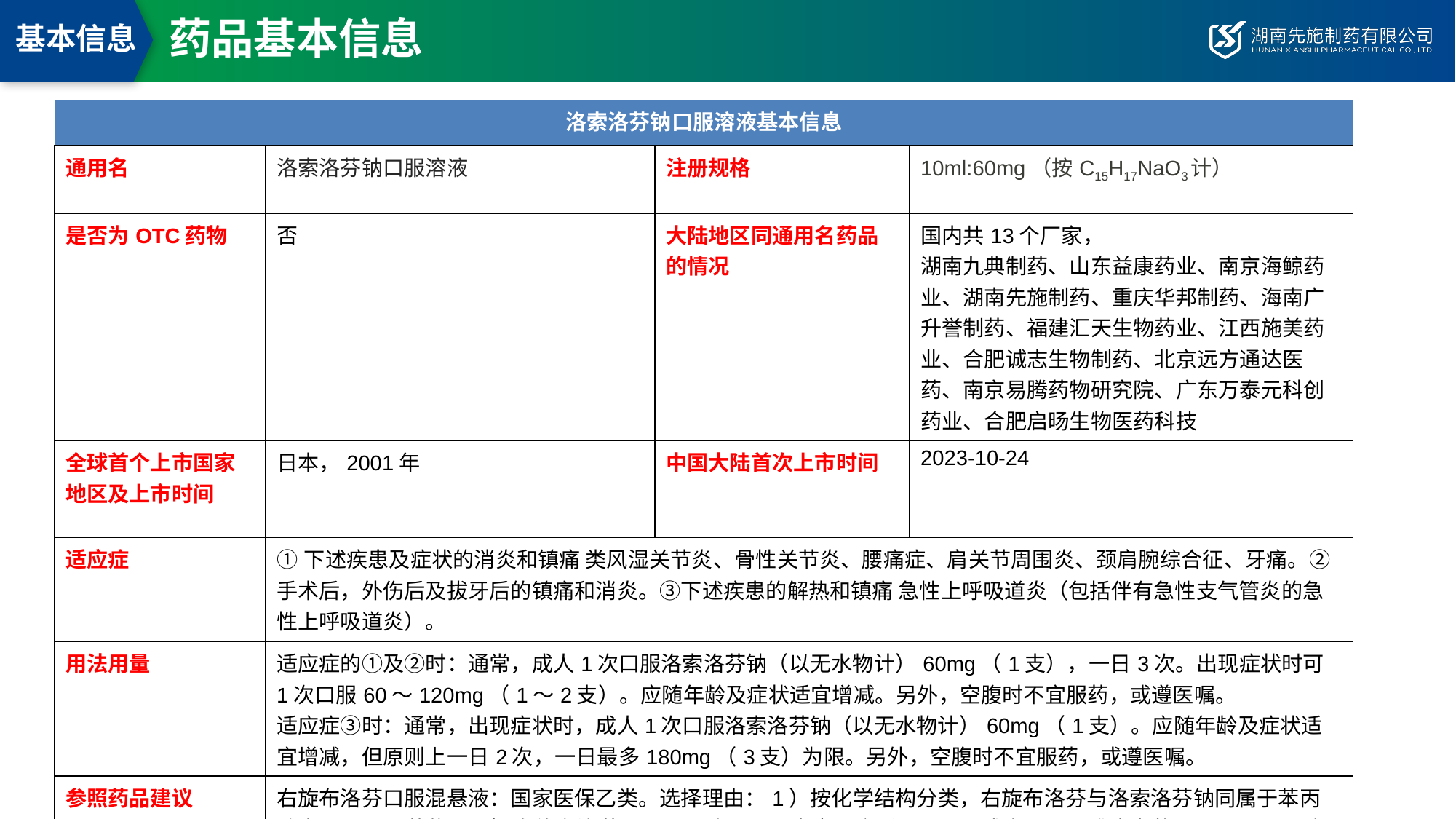

# 药品基本信息
基本信息
| 洛索洛芬钠口服溶液基本信息 |  |  |  |
| --- | --- | --- | --- |
| 通用名 | 洛索洛芬钠口服溶液 | 注册规格 | 10ml:60mg（按C15H17NaO3计） |
| 是否为OTC药物 | 否 | 大陆地区同通用名药品的情况 | 国内共13个厂家， 湖南九典制药、山东益康药业、南京海鲸药业、湖南先施制药、重庆华邦制药、海南广升誉制药、福建汇天生物药业、江西施美药业、合肥诚志生物制药、北京远方通达医药、南京易腾药物研究院、广东万泰元科创药业、合肥启旸生物医药科技 |
| 全球首个上市国家地区及上市时间 | 日本，2001年 | 中国大陆首次上市时间 | 2023-10-24 |
| 适应症 | ①下述疾患及症状的消炎和镇痛 类风湿关节炎、骨性关节炎、腰痛症、肩关节周围炎、颈肩腕综合征、牙痛。②手术后，外伤后及拔牙后的镇痛和消炎。③下述疾患的解热和镇痛 急性上呼吸道炎（包括伴有急性支气管炎的急性上呼吸道炎）。 |  |  |
| 用法用量 | 适应症的①及②时：通常，成人1次口服洛索洛芬钠（以无水物计）60mg（1支），一日3次。出现症状时可1次口服60～120mg（1～2支）。应随年龄及症状适宜增减。另外，空腹时不宜服药，或遵医嘱。 适应症③时：通常，出现症状时，成人1次口服洛索洛芬钠（以无水物计）60mg（1支）。应随年龄及症状适宜增减，但原则上一日2次，一日最多180mg（3支）为限。另外，空腹时不宜服药，或遵医嘱。 |  |  |
| 参照药品建议 | 右旋布洛芬口服混悬液：国家医保乙类。选择理由：1）按化学结构分类，右旋布洛芬与洛索洛芬钠同属于苯丙酸类NSAIDs药物。2）右旋布洛芬口服混悬液是目录内应用广泛、可用于成人吞咽困难患者的NSAIDs口服溶液。3）布洛芬与洛索洛芬钠均是指南/共识一线推荐药物 |  |  |